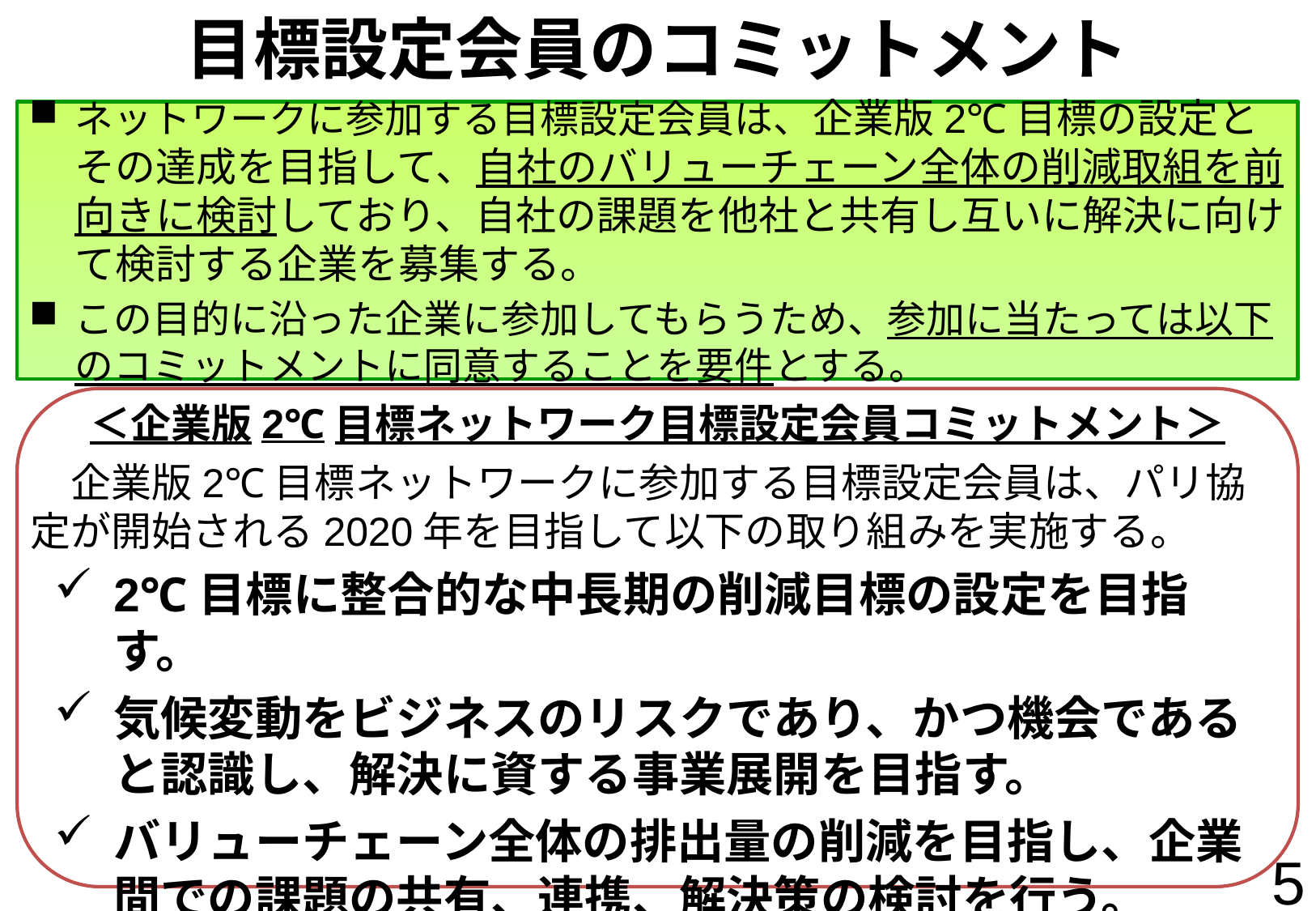

# 目標設定会員のコミットメント
ネットワークに参加する目標設定会員は、企業版2℃目標の設定とその達成を目指して、自社のバリューチェーン全体の削減取組を前向きに検討しており、自社の課題を他社と共有し互いに解決に向けて検討する企業を募集する。
この目的に沿った企業に参加してもらうため、参加に当たっては以下のコミットメントに同意することを要件とする。

＜企業版2℃目標ネットワーク目標設定会員コミットメント＞
　企業版2℃目標ネットワークに参加する目標設定会員は、パリ協定が開始される2020年を目指して以下の取り組みを実施する。
2℃目標に整合的な中長期の削減目標の設定を目指す。
気候変動をビジネスのリスクであり、かつ機会であると認識し、解決に資する事業展開を目指す。
バリューチェーン全体の排出量の削減を目指し、企業間での課題の共有、連携、解決策の検討を行う。
5